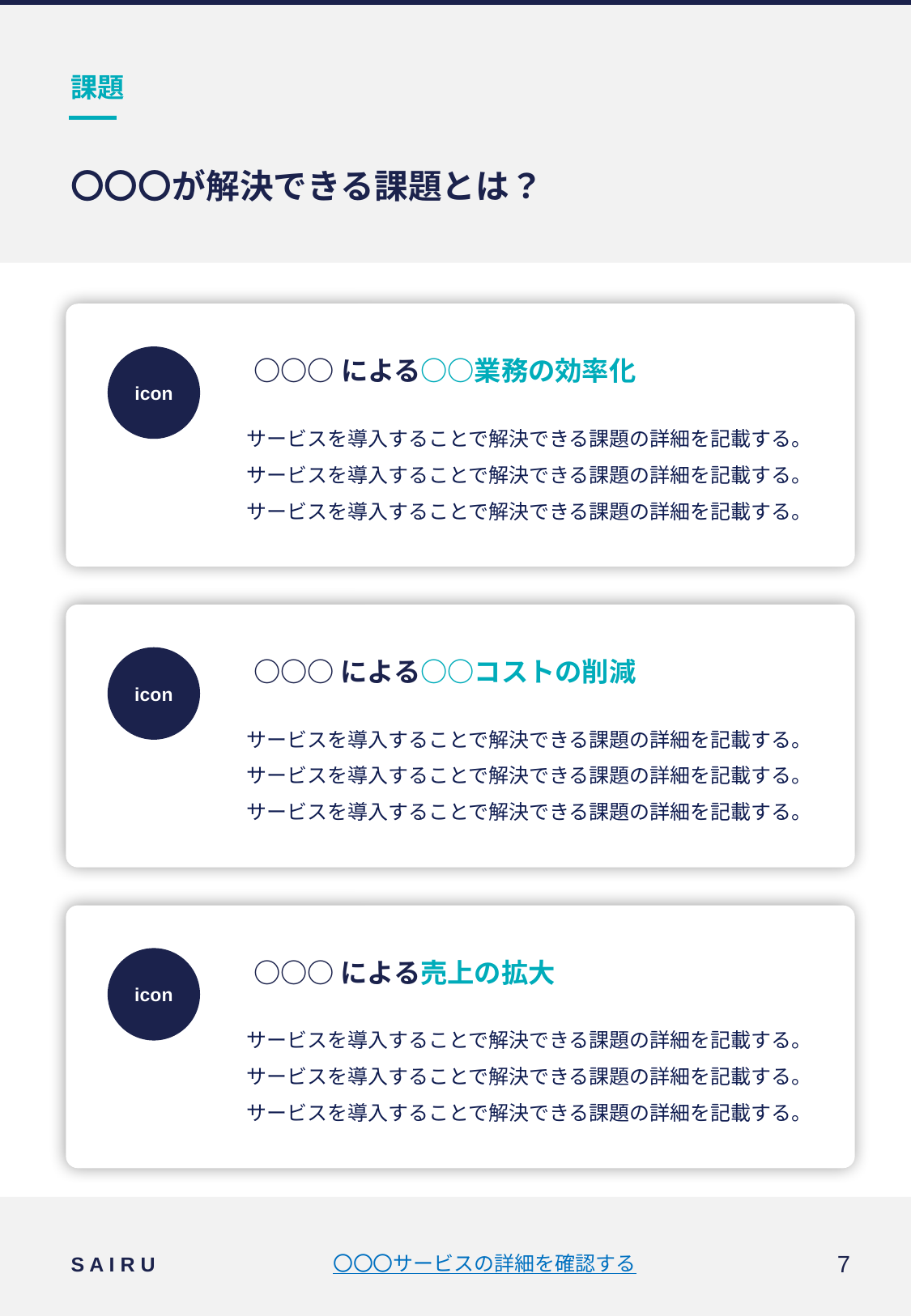

課題
# 〇〇〇が解決できる課題とは？

icon
○○○による○○業務の効率化
サービスを導入することで解決できる課題の詳細を記載する。サービスを導入することで解決できる課題の詳細を記載する。サービスを導入することで解決できる課題の詳細を記載する。

icon
○○○による○○コストの削減
サービスを導入することで解決できる課題の詳細を記載する。サービスを導入することで解決できる課題の詳細を記載する。サービスを導入することで解決できる課題の詳細を記載する。

icon
○○○による売上の拡大
サービスを導入することで解決できる課題の詳細を記載する。サービスを導入することで解決できる課題の詳細を記載する。サービスを導入することで解決できる課題の詳細を記載する。
〇〇〇サービスの詳細を確認する
7
S A I R U